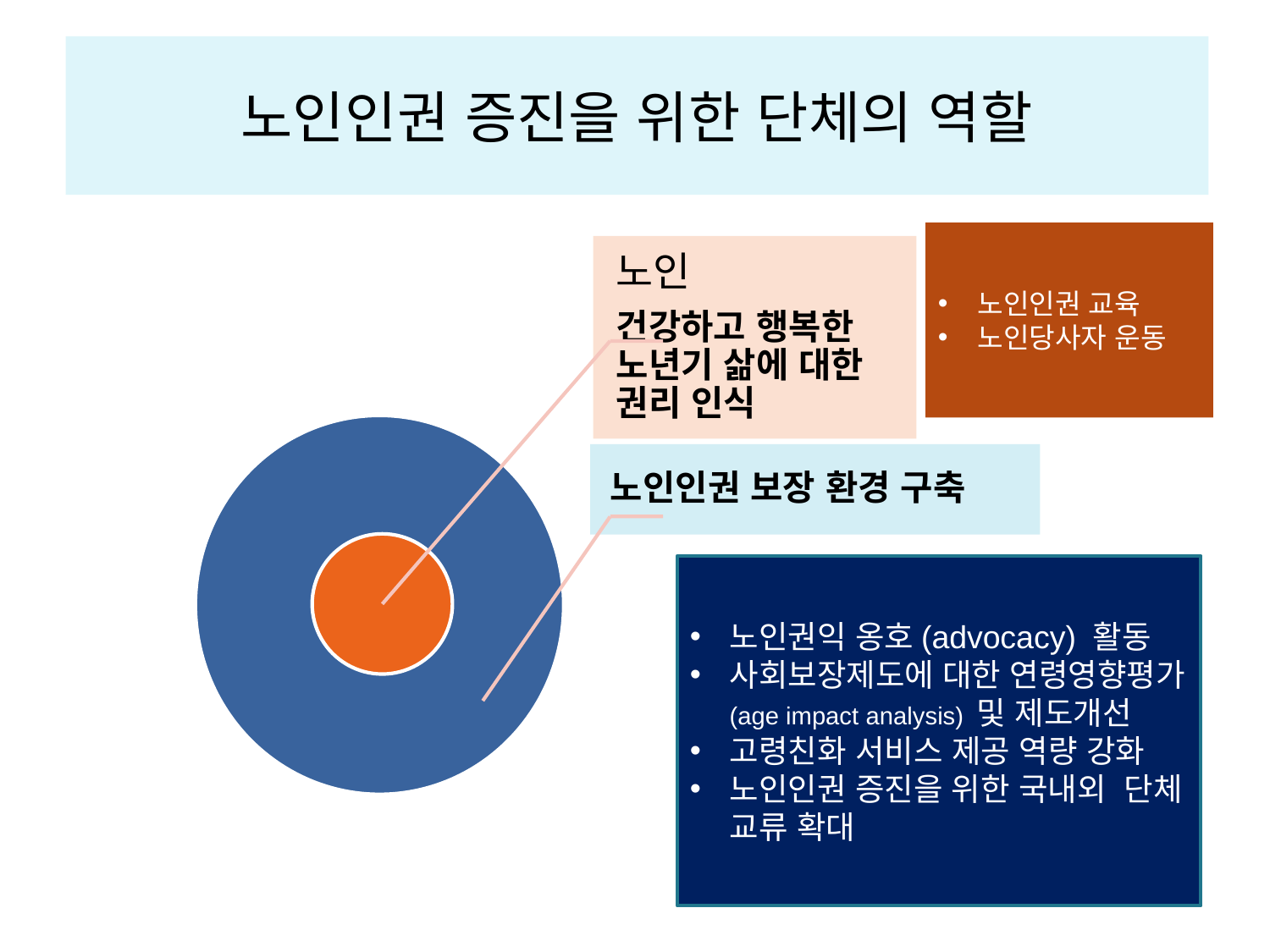

# 노인인권 증진을 위한 단체의 역할
노인인권 교육
노인당사자 운동
노인
건강하고 행복한 노년기 삶에 대한  권리 인식
노인인권 보장 환경 구축
노인권익 옹호(advocacy) 활동
사회보장제도에 대한 연령영향평가(age impact analysis) 및 제도개선
고령친화 서비스 제공 역량 강화
노인인권 증진을 위한 국내외  단체 교류 확대